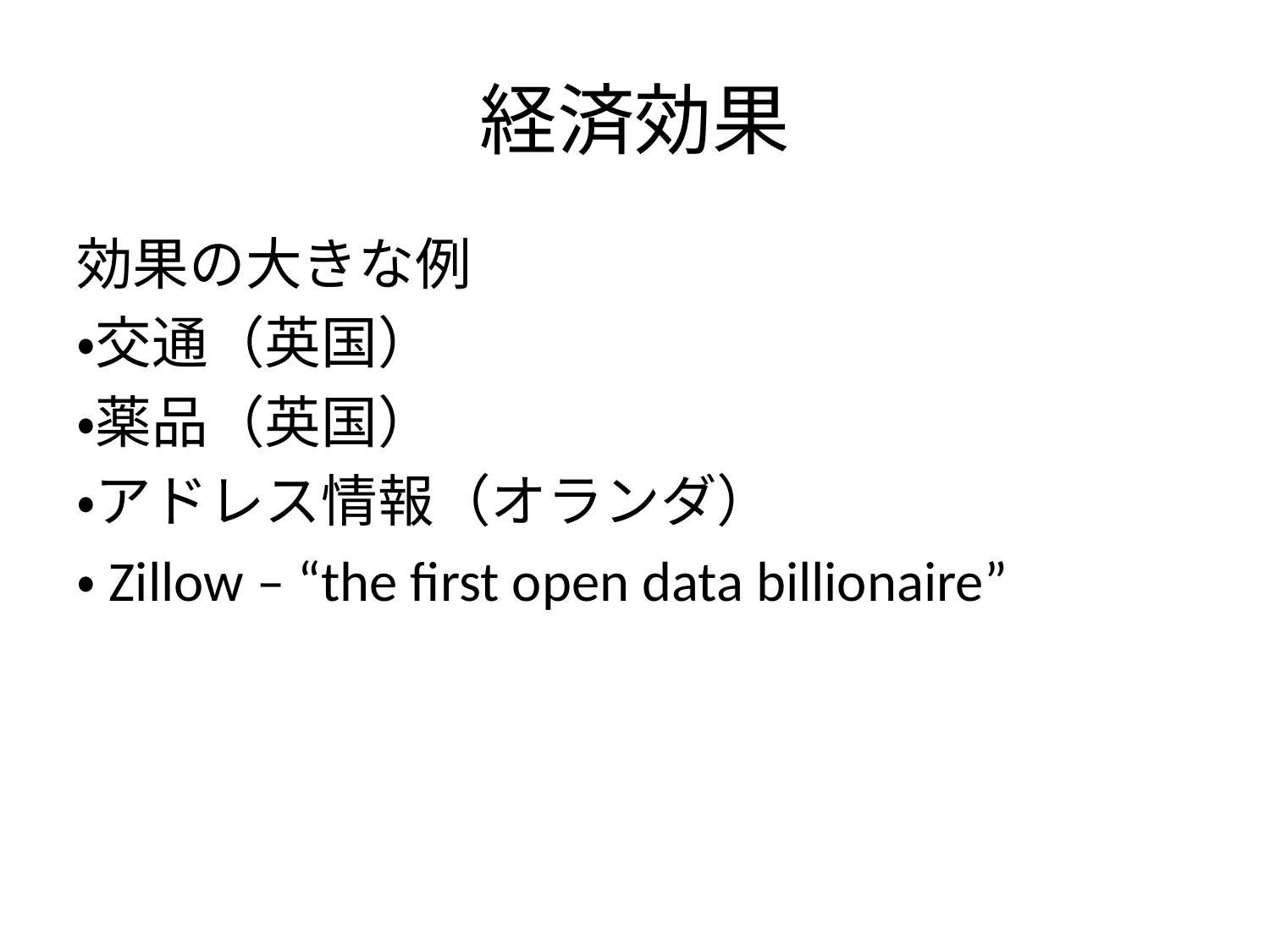

# 経済効果
効果の大きな例
・交通（英国）
・薬品（英国）
・アドレス情報（オランダ）
・Zillow – “the first open data billionaire”